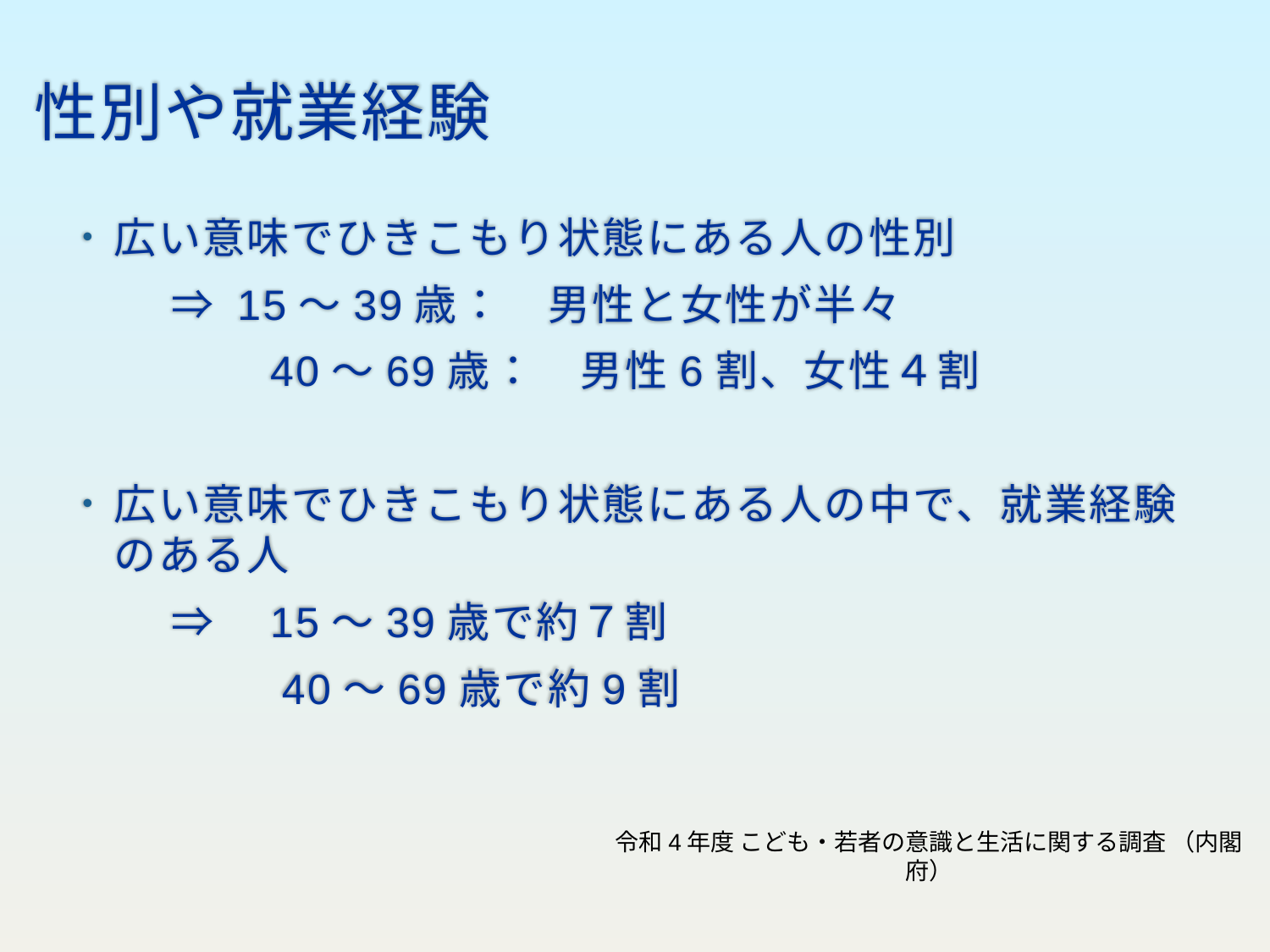

# 性別や就業経験
広い意味でひきこもり状態にある人の性別
　　⇒ 15～39歳：　男性と女性が半々
　　　　40～69歳：　男性6割、女性４割

広い意味でひきこもり状態にある人の中で、就業経験のある人
　　⇒　15～39歳で約７割
　　　　 40～69歳で約9割
令和4年度 こども・若者の意識と生活に関する調査 （内閣府）